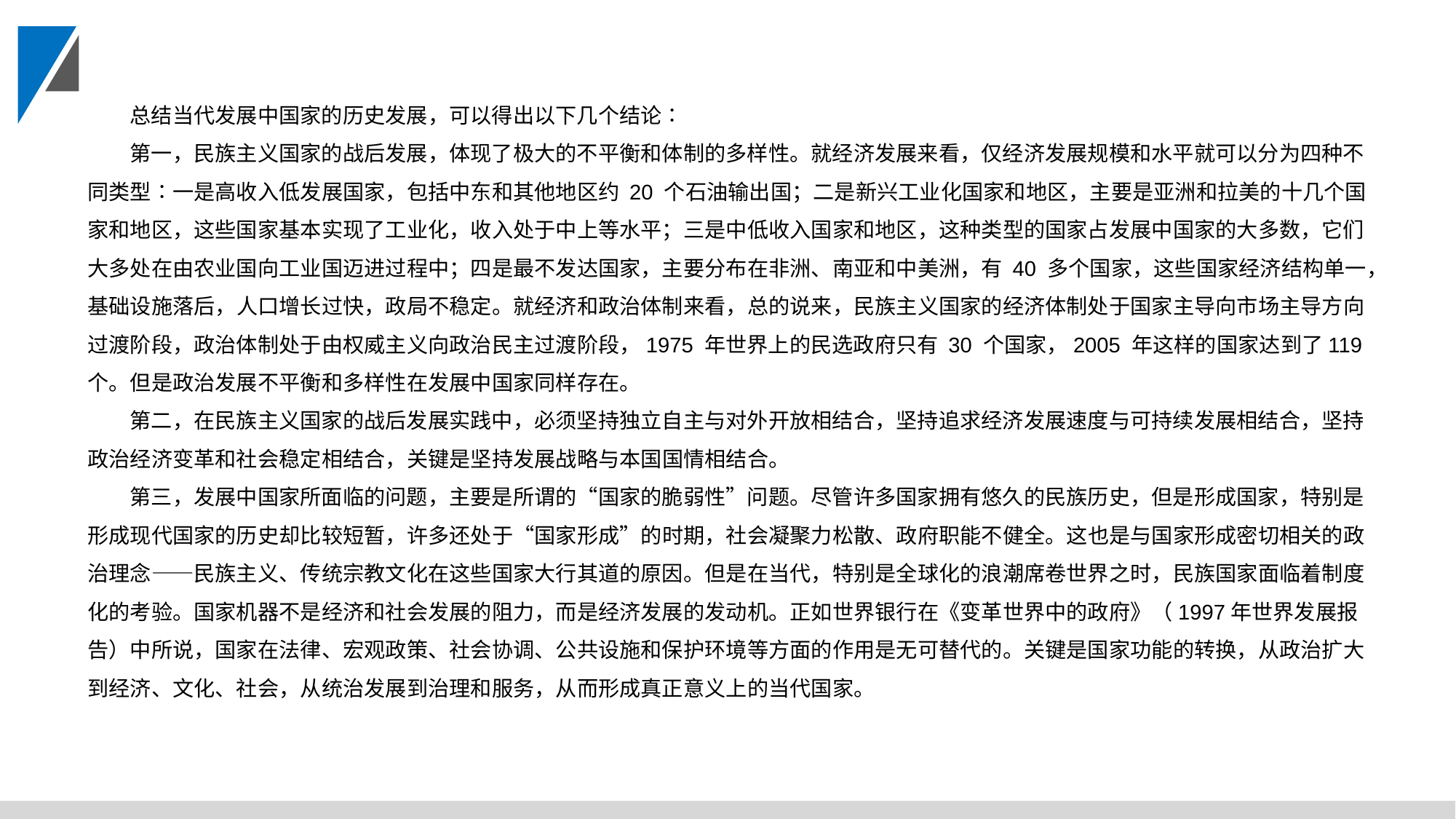

总结当代发展中国家的历史发展，可以得出以下几个结论∶
第一，民族主义国家的战后发展，体现了极大的不平衡和体制的多样性。就经济发展来看，仅经济发展规模和水平就可以分为四种不同类型∶一是高收入低发展国家，包括中东和其他地区约 20 个石油输出国；二是新兴工业化国家和地区，主要是亚洲和拉美的十几个国家和地区，这些国家基本实现了工业化，收入处于中上等水平；三是中低收入国家和地区，这种类型的国家占发展中国家的大多数，它们大多处在由农业国向工业国迈进过程中；四是最不发达国家，主要分布在非洲、南亚和中美洲，有 40 多个国家，这些国家经济结构单一，基础设施落后，人口增长过快，政局不稳定。就经济和政治体制来看，总的说来，民族主义国家的经济体制处于国家主导向市场主导方向过渡阶段，政治体制处于由权威主义向政治民主过渡阶段，1975 年世界上的民选政府只有 30 个国家，2005 年这样的国家达到了119 个。但是政治发展不平衡和多样性在发展中国家同样存在。
第二，在民族主义国家的战后发展实践中，必须坚持独立自主与对外开放相结合，坚持追求经济发展速度与可持续发展相结合，坚持政治经济变革和社会稳定相结合，关键是坚持发展战略与本国国情相结合。
第三，发展中国家所面临的问题，主要是所谓的“国家的脆弱性”问题。尽管许多国家拥有悠久的民族历史，但是形成国家，特别是形成现代国家的历史却比较短暂，许多还处于“国家形成”的时期，社会凝聚力松散、政府职能不健全。这也是与国家形成密切相关的政治理念——民族主义、传统宗教文化在这些国家大行其道的原因。但是在当代，特别是全球化的浪潮席卷世界之时，民族国家面临着制度化的考验。国家机器不是经济和社会发展的阻力，而是经济发展的发动机。正如世界银行在《变革世界中的政府》（1997年世界发展报告）中所说，国家在法律、宏观政策、社会协调、公共设施和保护环境等方面的作用是无可替代的。关键是国家功能的转换，从政治扩大到经济、文化、社会，从统治发展到治理和服务，从而形成真正意义上的当代国家。